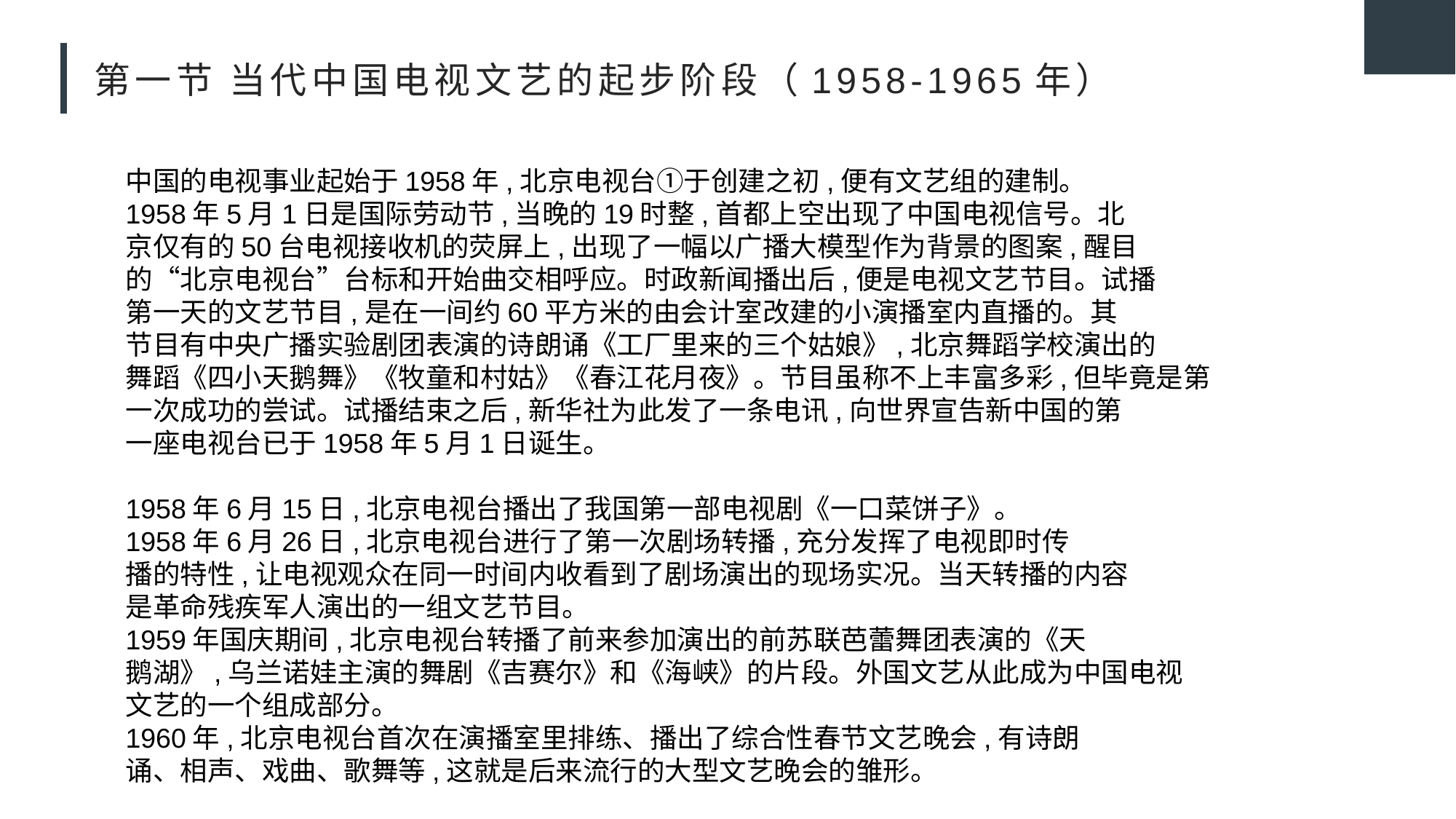

# 第一节 当代中国电视文艺的起步阶段（1958-1965年）
中国的电视事业起始于1958年,北京电视台①于创建之初,便有文艺组的建制。
1958年5月1日是国际劳动节,当晚的19时整,首都上空出现了中国电视信号。北
京仅有的50台电视接收机的荧屏上,出现了一幅以广播大模型作为背景的图案,醒目
的“北京电视台”台标和开始曲交相呼应。时政新闻播出后,便是电视文艺节目。试播
第一天的文艺节目,是在一间约60平方米的由会计室改建的小演播室内直播的。其
节目有中央广播实验剧团表演的诗朗诵《工厂里来的三个姑娘》,北京舞蹈学校演出的
舞蹈《四小天鹅舞》《牧童和村姑》《春江花月夜》。节目虽称不上丰富多彩,但毕竟是第
一次成功的尝试。试播结束之后,新华社为此发了一条电讯,向世界宣告新中国的第
一座电视台已于1958年5月1日诞生。

1958年6月15日,北京电视台播出了我国第一部电视剧《一口菜饼子》。
1958年6月26日,北京电视台进行了第一次剧场转播,充分发挥了电视即时传
播的特性,让电视观众在同一时间内收看到了剧场演出的现场实况。当天转播的内容
是革命残疾军人演出的一组文艺节目。
1959年国庆期间,北京电视台转播了前来参加演出的前苏联芭蕾舞团表演的《天
鹅湖》,乌兰诺娃主演的舞剧《吉赛尔》和《海峡》的片段。外国文艺从此成为中国电视
文艺的一个组成部分。
1960年,北京电视台首次在演播室里排练、播出了综合性春节文艺晚会,有诗朗
诵、相声、戏曲、歌舞等,这就是后来流行的大型文艺晚会的雏形。